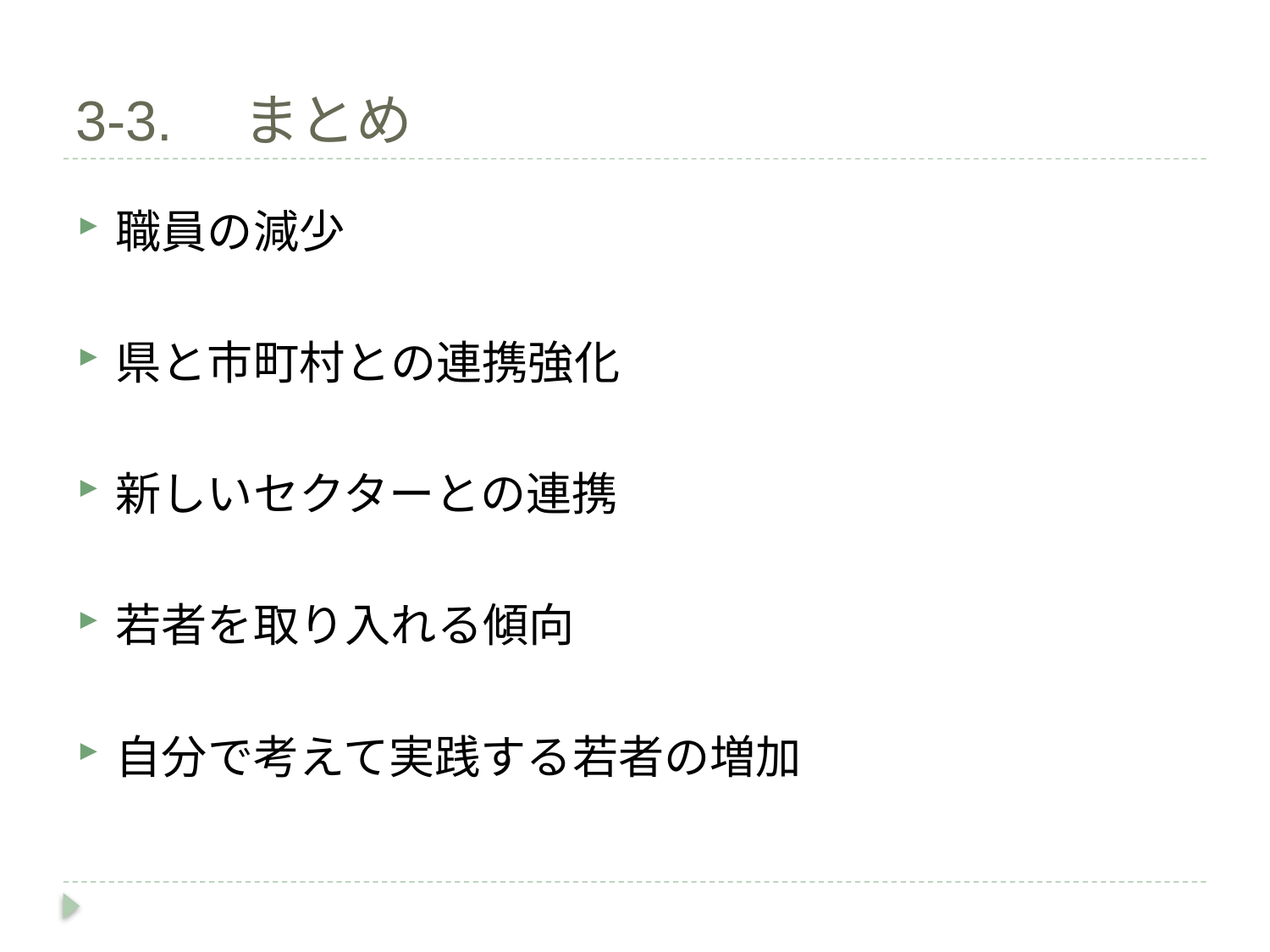

# 3-3.　まとめ
職員の減少

県と市町村との連携強化

新しいセクターとの連携

若者を取り入れる傾向

自分で考えて実践する若者の増加